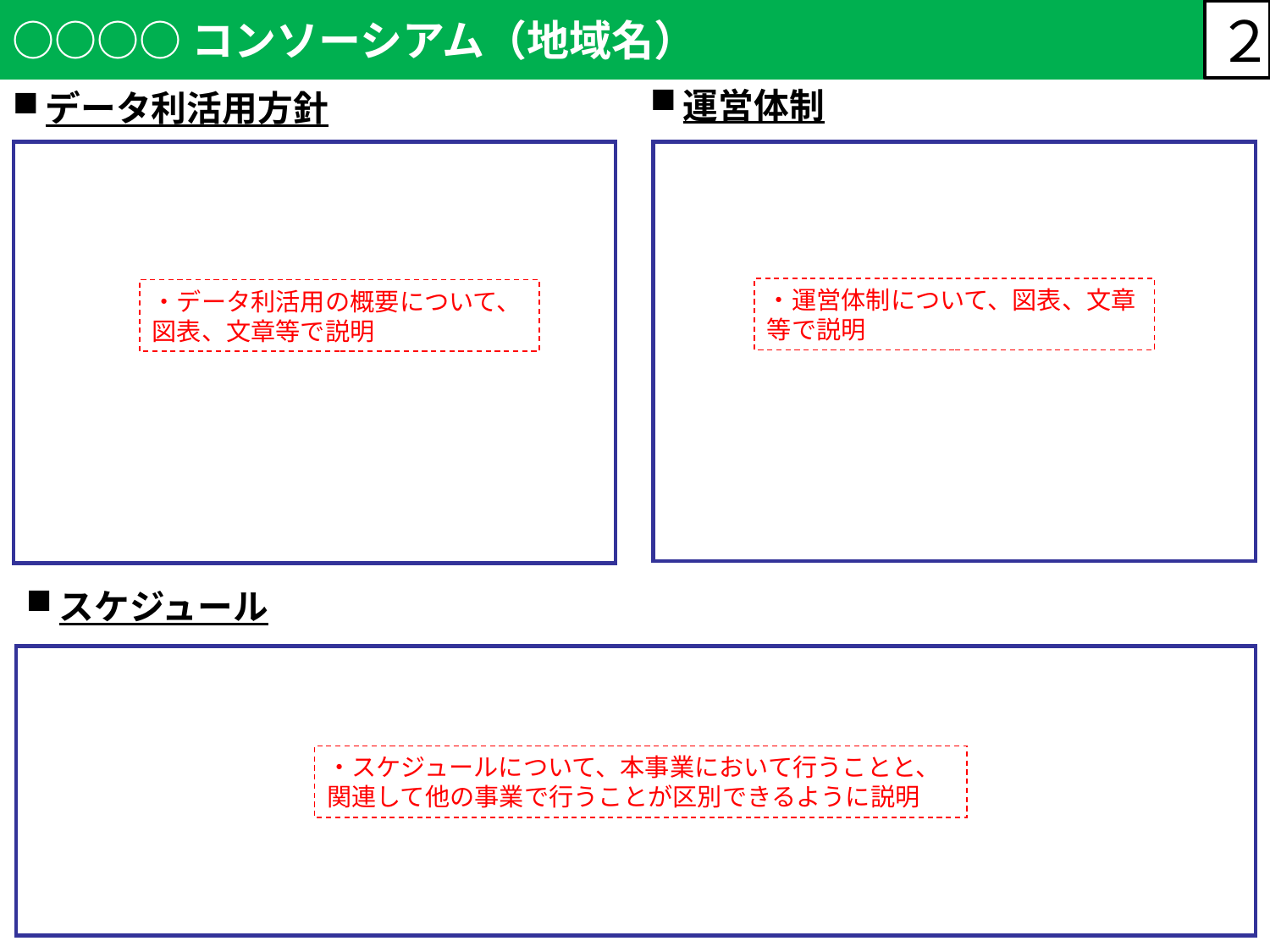

○○○○コンソーシアム（地域名）
２
運営体制

データ利活用方針

・運営体制について、図表、文章等で説明
・データ利活用の概要について、図表、文章等で説明
スケジュール

・スケジュールについて、本事業において行うことと、関連して他の事業で行うことが区別できるように説明